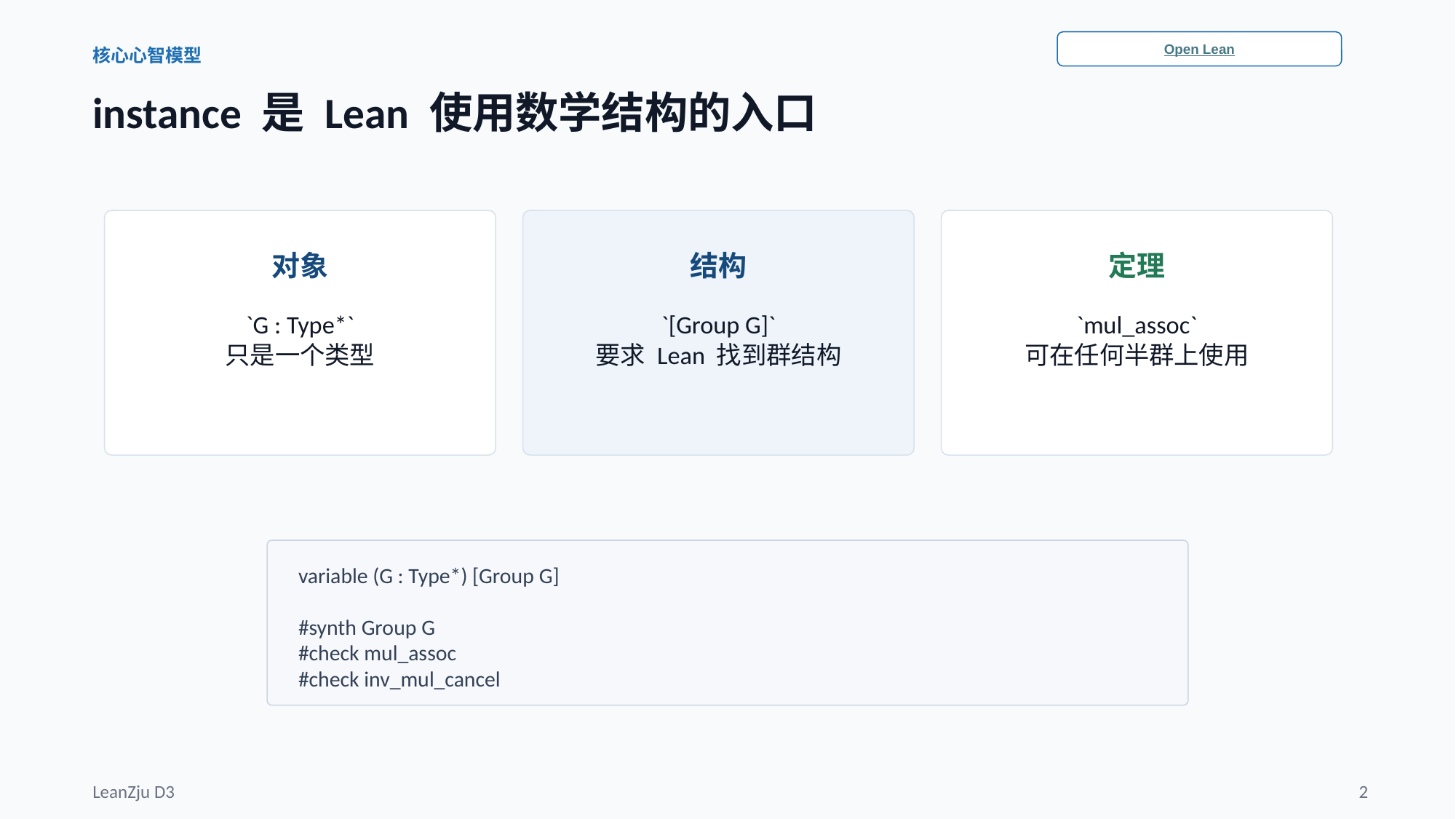

Open Lean
核心心智模型
instance 是 Lean 使用数学结构的入口

对象
结构
定理
`G : Type*`
只是一个类型
`[Group G]`
要求 Lean 找到群结构
`mul_assoc`
可在任何半群上使用

variable (G : Type*) [Group G]

#synth Group G
#check mul_assoc
#check inv_mul_cancel
LeanZju D3
2